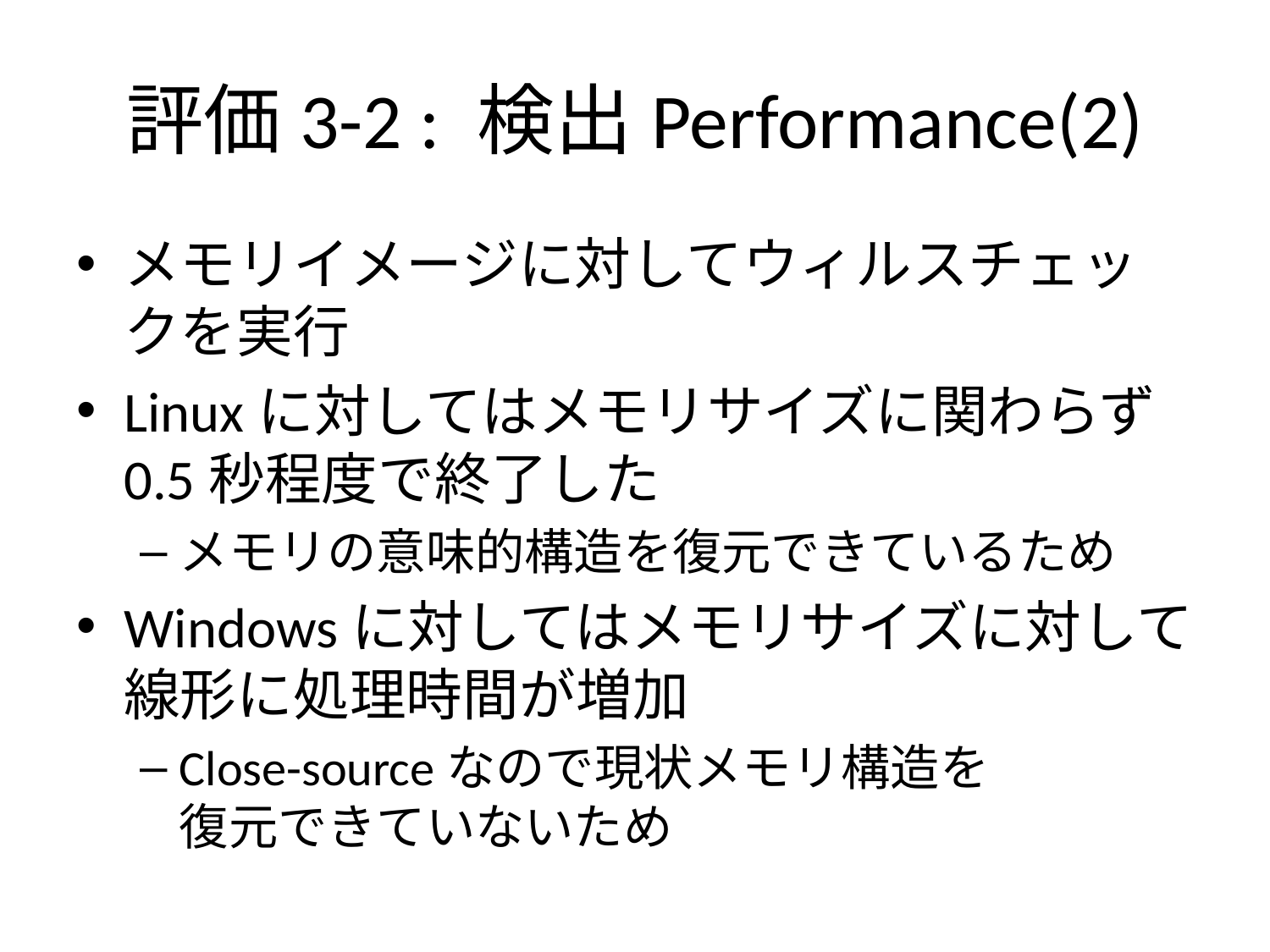

# 評価3-2 : 検出Performance(2)
メモリイメージに対してウィルスチェックを実行
Linuxに対してはメモリサイズに関わらず0.5秒程度で終了した
メモリの意味的構造を復元できているため
Windowsに対してはメモリサイズに対して
線形に処理時間が増加
Close-sourceなので現状メモリ構造を
復元できていないため